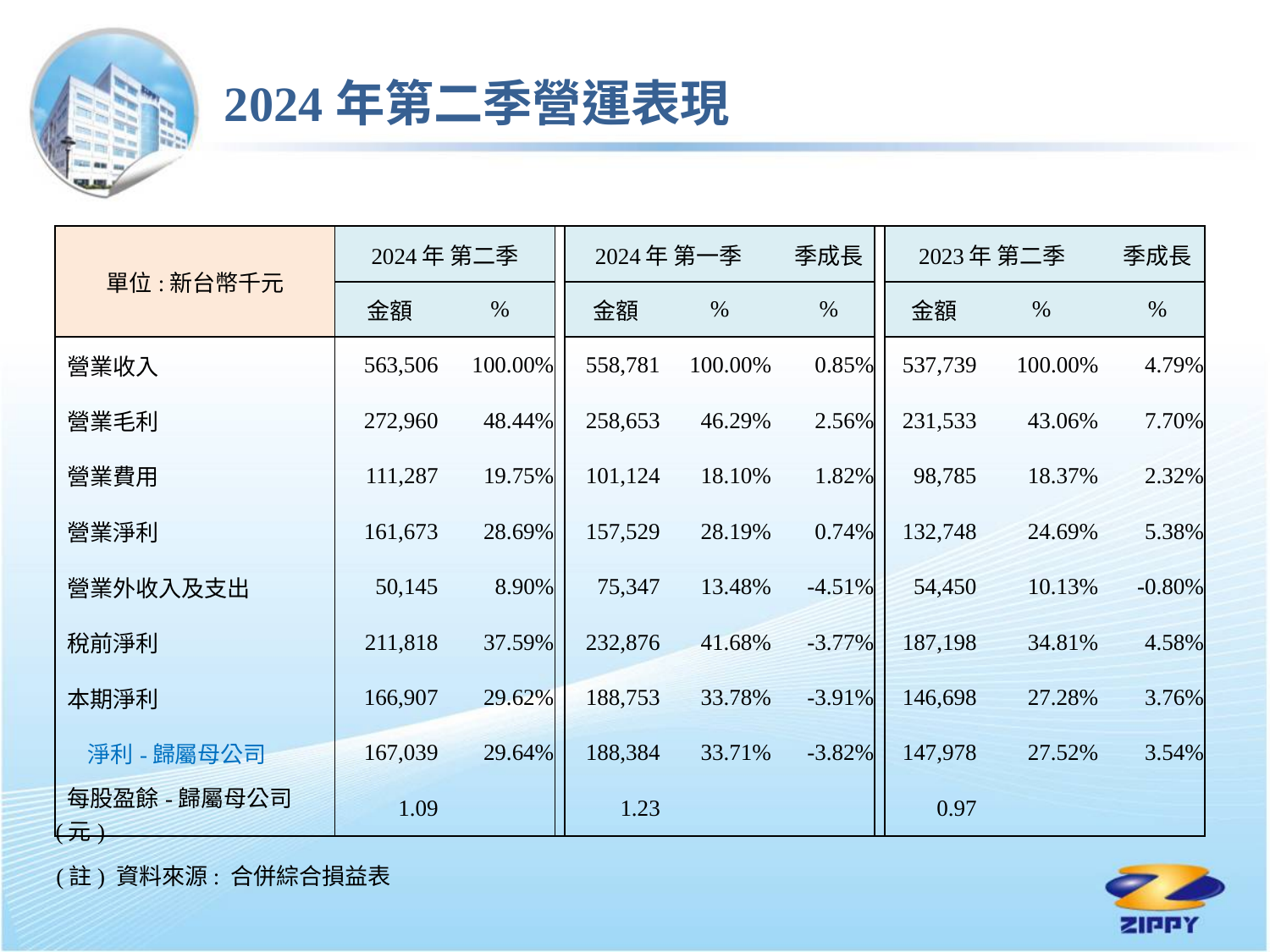

2024年第二季營運表現
| 單位:新台幣千元 | 2024年 第二季 |  |  | 2024年 第一季 |  |  | 季成長 |  | 2023年 第二季 |  |  | 季成長 |
| --- | --- | --- | --- | --- | --- | --- | --- | --- | --- | --- | --- | --- |
|  | 金額 | % |  | 金額 | % |  | % |  | 金額 | % |  | % |
| 營業收入 | 563,506 | 100.00% |  | 558,781 | 100.00% |  | 0.85% |  | 537,739 | 100.00% |  | 4.79% |
| 營業毛利 | 272,960 | 48.44% |  | 258,653 | 46.29% |  | 2.56% |  | 231,533 | 43.06% |  | 7.70% |
| 營業費用 | 111,287 | 19.75% |  | 101,124 | 18.10% |  | 1.82% |  | 98,785 | 18.37% |  | 2.32% |
| 營業淨利 | 161,673 | 28.69% |  | 157,529 | 28.19% |  | 0.74% |  | 132,748 | 24.69% |  | 5.38% |
| 營業外收入及支出 | 50,145 | 8.90% |  | 75,347 | 13.48% |  | -4.51% |  | 54,450 | 10.13% |  | -0.80% |
| 稅前淨利 | 211,818 | 37.59% |  | 232,876 | 41.68% |  | -3.77% |  | 187,198 | 34.81% |  | 4.58% |
| 本期淨利 | 166,907 | 29.62% |  | 188,753 | 33.78% |  | -3.91% |  | 146,698 | 27.28% |  | 3.76% |
| 淨利-歸屬母公司 | 167,039 | 29.64% |  | 188,384 | 33.71% |  | -3.82% |  | 147,978 | 27.52% |  | 3.54% |
| 每股盈餘-歸屬母公司(元) | 1.09 |  |  | 1.23 |  |  |  |  | 0.97 |  |  |  |
(註) 資料來源: 合併綜合損益表